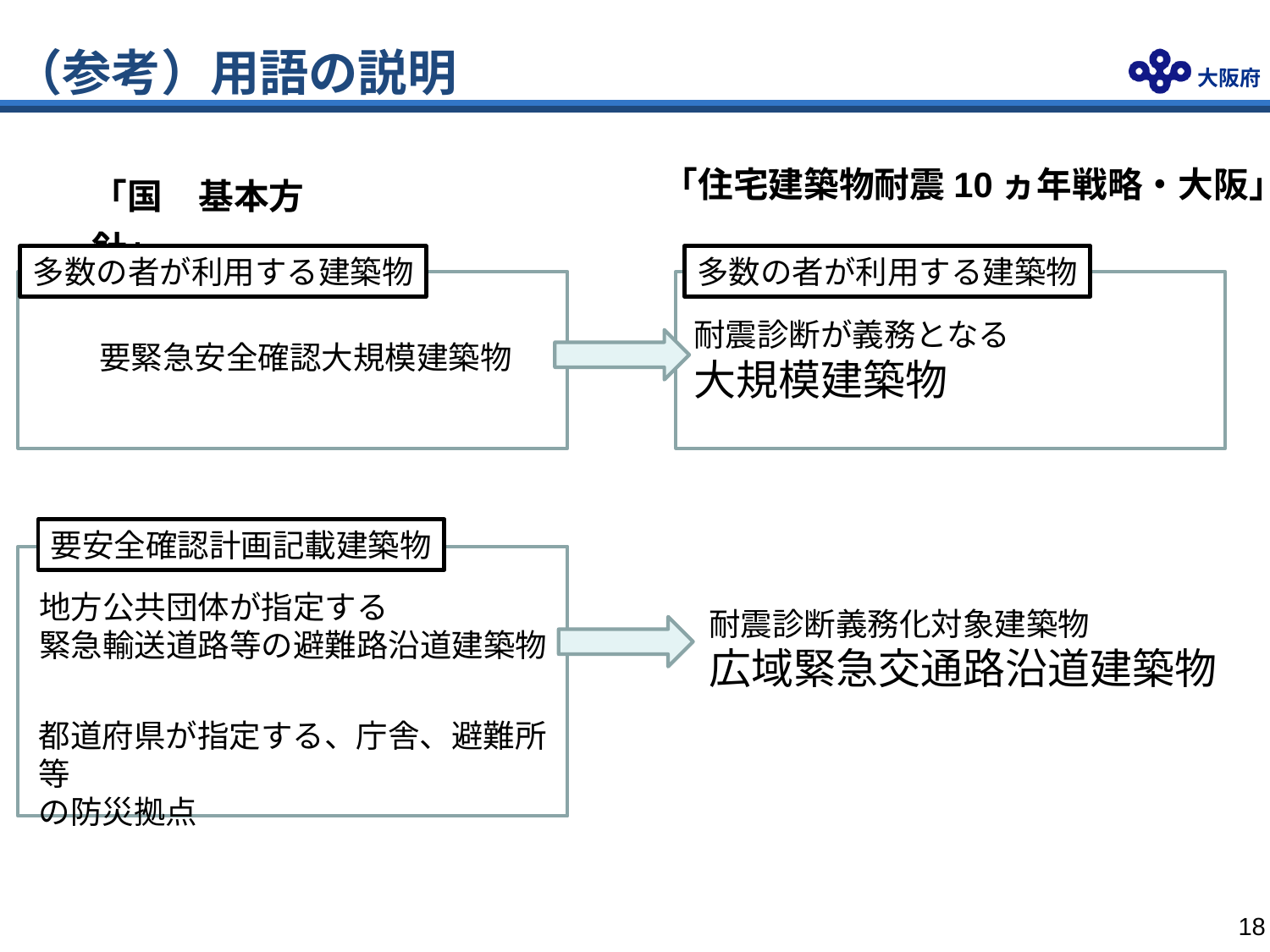

# （参考）用語の説明

「住宅建築物耐震10ヵ年戦略・大阪」
「国　基本方針」

多数の者が利用する建築物
多数の者が利用する建築物

耐震診断が義務となる
大規模建築物

要緊急安全確認大規模建築物
要安全確認計画記載建築物

地方公共団体が指定する
緊急輸送道路等の避難路沿道建築物
耐震診断義務化対象建築物
広域緊急交通路沿道建築物

都道府県が指定する、庁舎、避難所等
の防災拠点
18